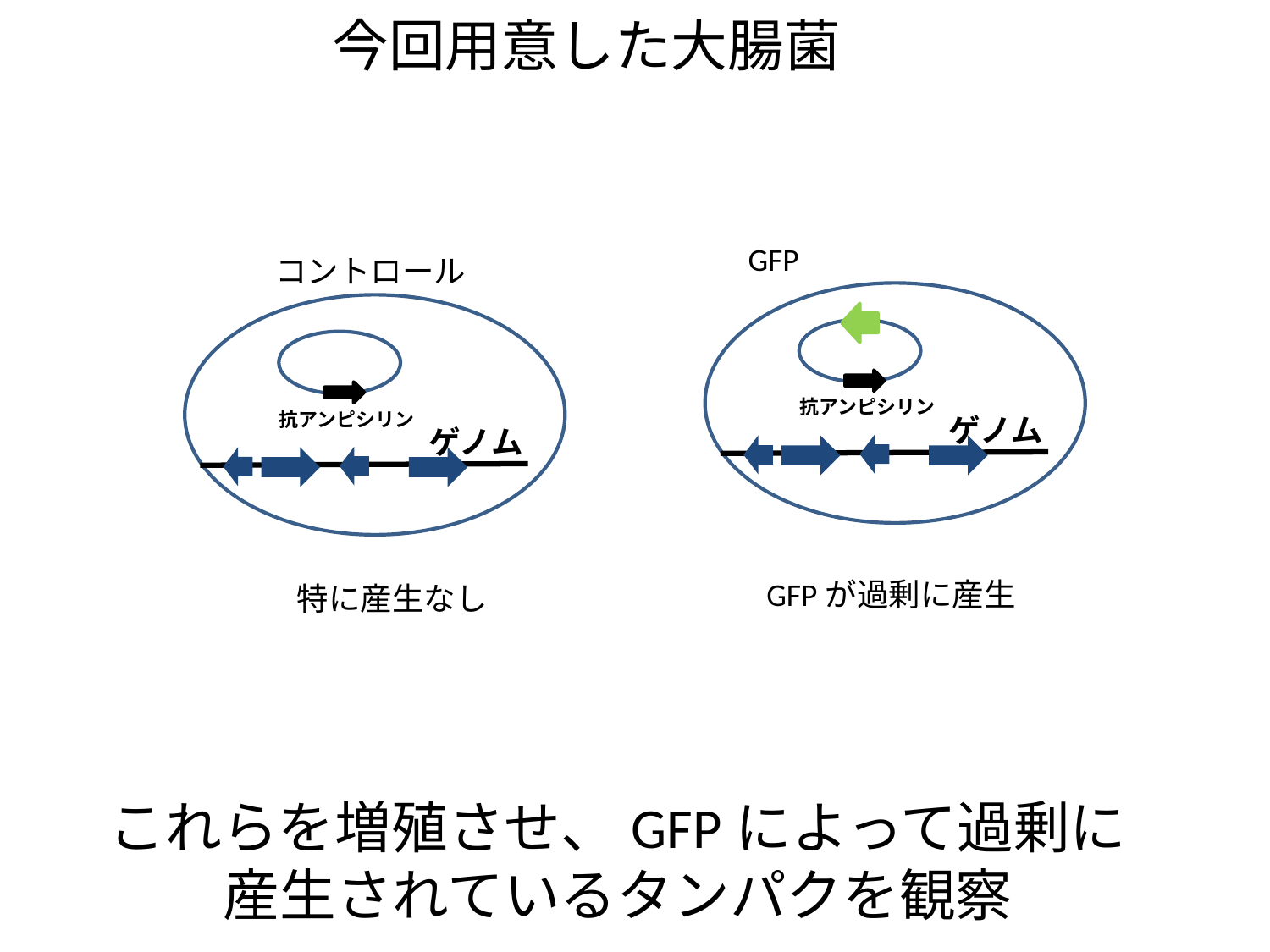

今回用意した大腸菌
GFP
コントロール

抗アンピシリン
ゲノム

抗アンピシリン
ゲノム

GFPが過剰に産生
特に産生なし
これらを増殖させ、GFPによって過剰に
産生されているタンパクを観察